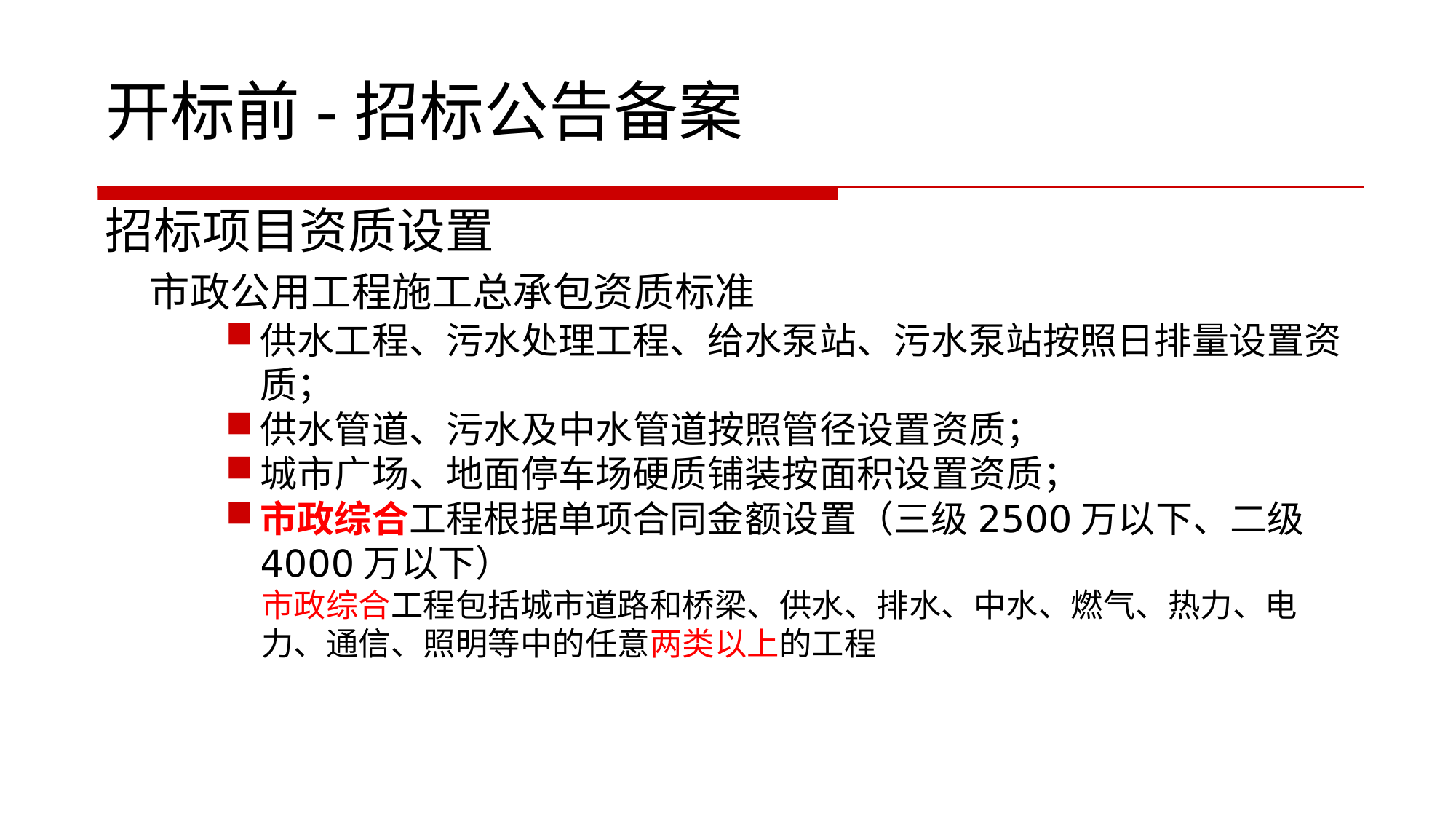

开标前-招标公告备案
招标项目资质设置
   市政公用工程施工总承包资质标准
供水工程、污水处理工程、给水泵站、污水泵站按照日排量设置资质；
供水管道、污水及中水管道按照管径设置资质；
城市广场、地面停车场硬质铺装按面积设置资质；
市政综合工程根据单项合同金额设置（三级2500万以下、二级4000万以下）
市政综合工程包括城市道路和桥梁、供水、排水、中水、燃气、热力、电力、通信、照明等中的任意两类以上的工程